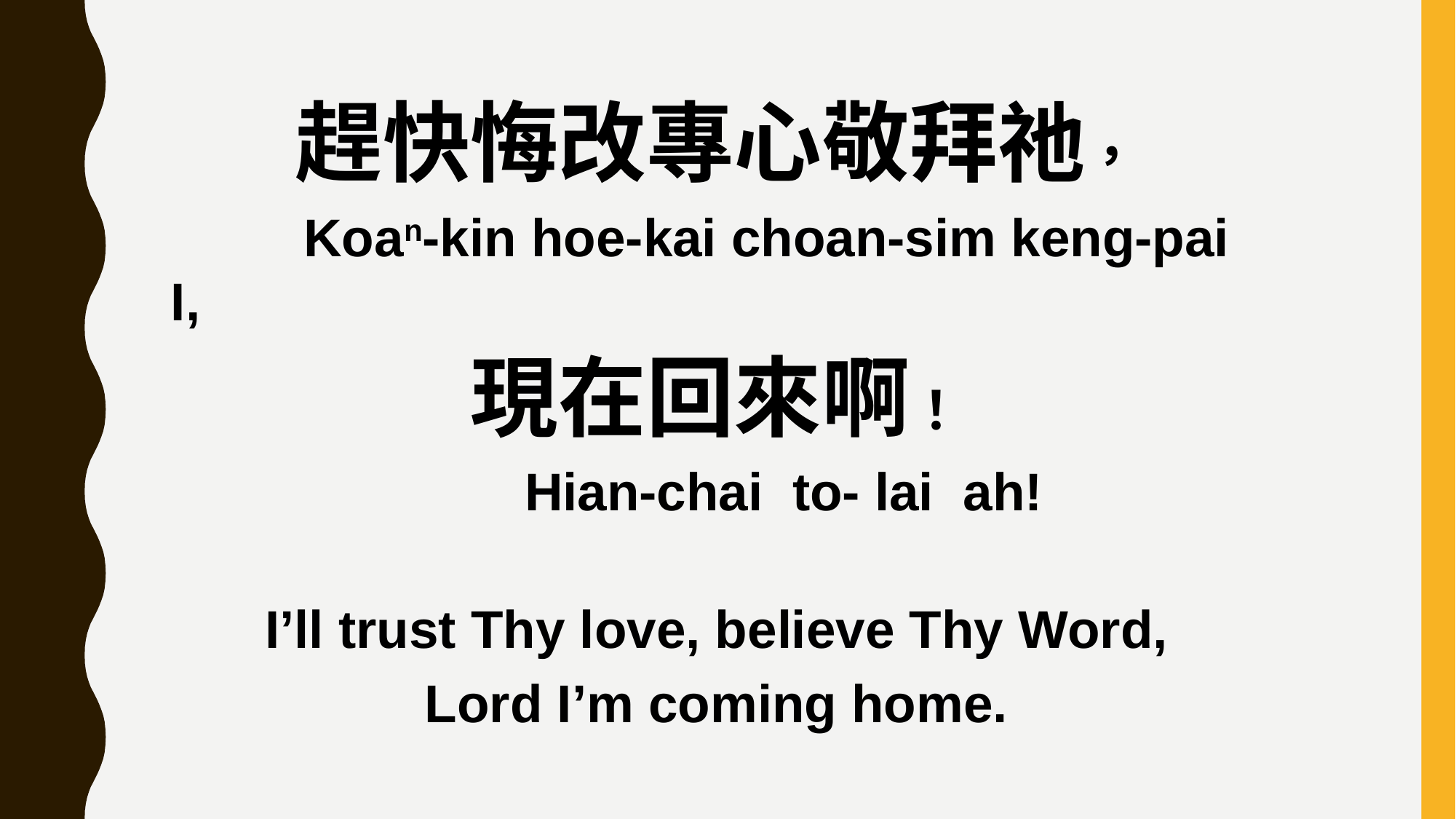

趕快悔改專心敬拜祂，
         Koan-kin hoe-kai choan-sim keng-pai I,
現在回來啊！
                        Hian-chai  to- lai  ah!

I’ll trust Thy love, believe Thy Word,
Lord I’m coming home.